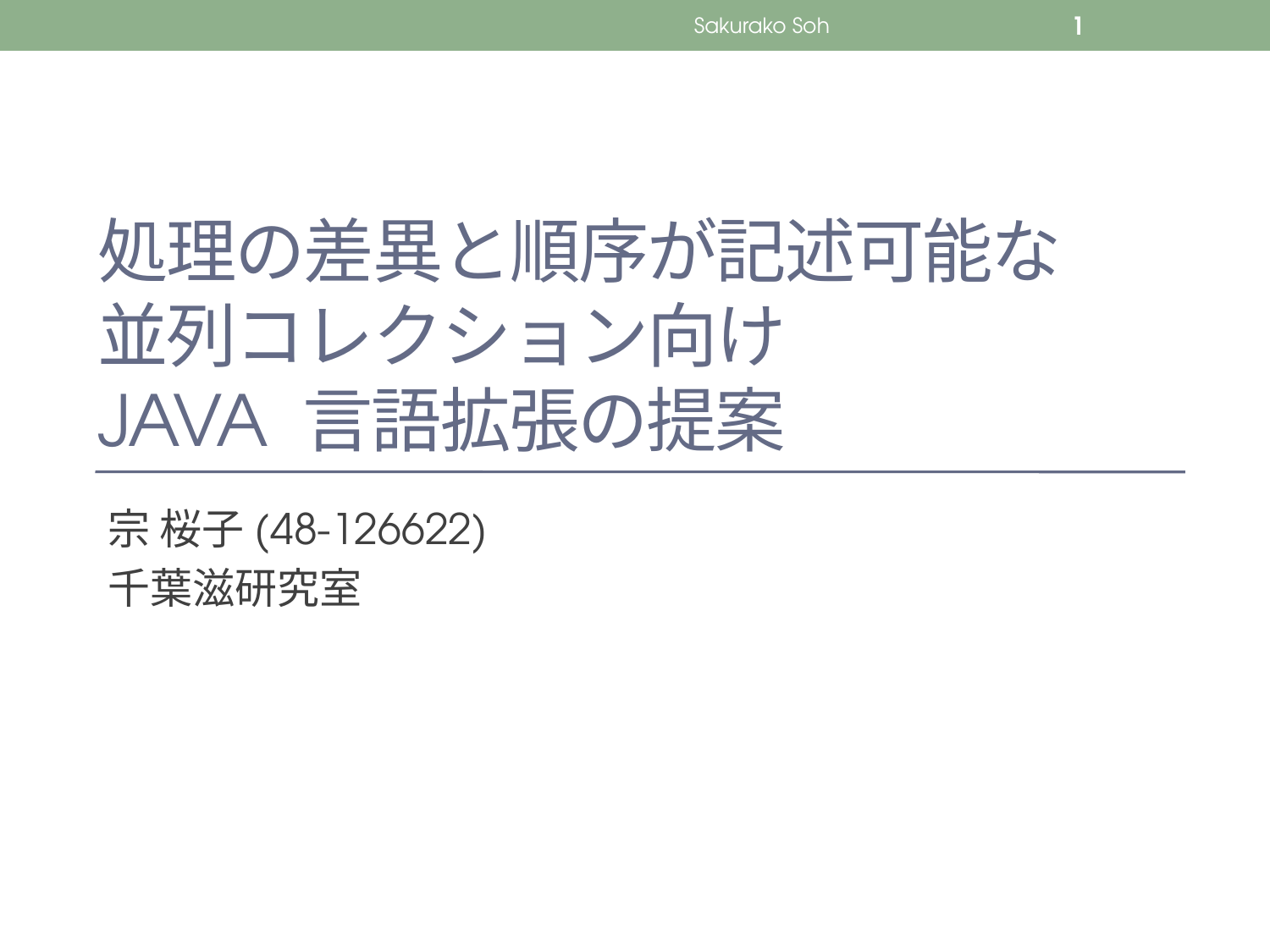

Sakurako Soh
1
# 処理の差異と順序が記述可能な 並列コレクション向け Java 言語拡張の提案
宗 桜子(48-126622)
千葉滋研究室